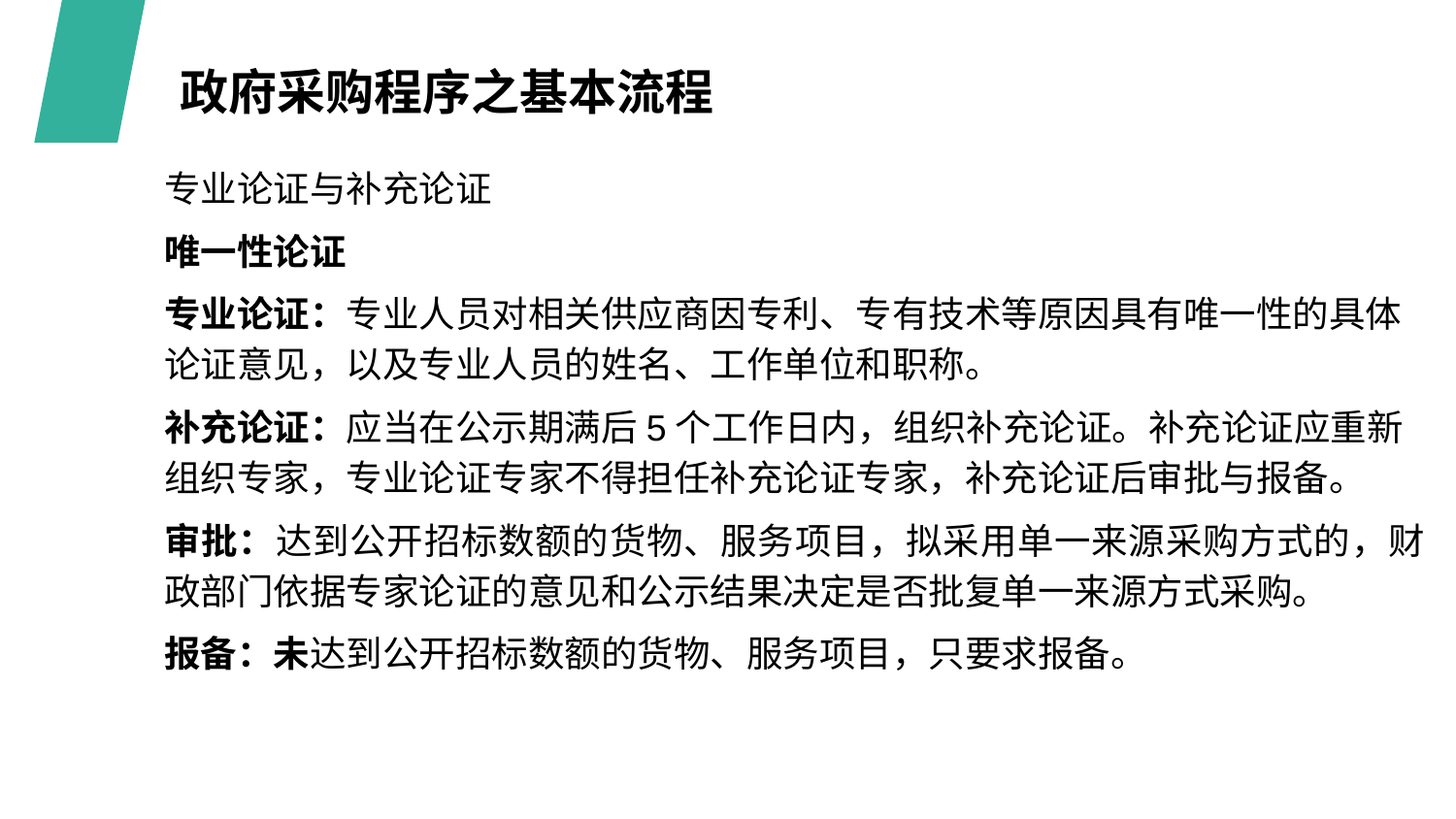

政府采购程序之基本流程
专业论证与补充论证
唯一性论证
专业论证：专业人员对相关供应商因专利、专有技术等原因具有唯一性的具体论证意见，以及专业人员的姓名、工作单位和职称。
补充论证：应当在公示期满后5个工作日内，组织补充论证。补充论证应重新组织专家，专业论证专家不得担任补充论证专家，补充论证后审批与报备。
审批：达到公开招标数额的货物、服务项目，拟采用单一来源采购方式的，财政部门依据专家论证的意见和公示结果决定是否批复单一来源方式采购。
报备：未达到公开招标数额的货物、服务项目，只要求报备。